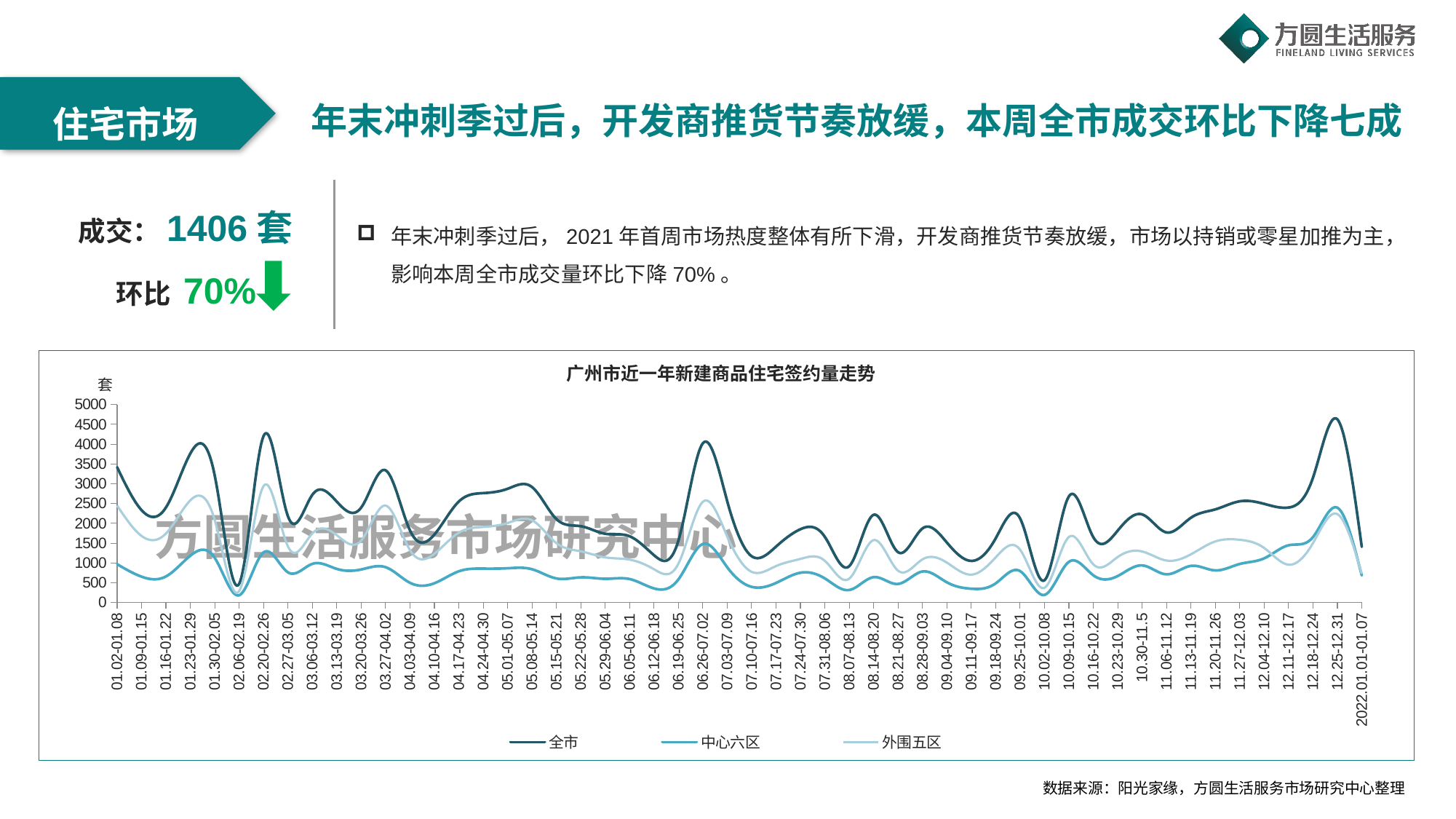

年末冲刺季过后，开发商推货节奏放缓，本周全市成交环比下降七成
住宅市场
成交：1406套
年末冲刺季过后，2021年首周市场热度整体有所下滑，开发商推货节奏放缓，市场以持销或零星加推为主，影响本周全市成交量环比下降70%。

环比 70%

### Chart: 广州市近一年新建商品住宅签约量走势

| Category | 全市 | 中心六区 | 外围五区 |
|---|---|---|---|
| 01.02-01.08 | 3417.0 | 967.0 | 2450.0 |
| 01.09-01.15 | 2334.0 | 652.0 | 1682.0 |
| 01.16-01.22 | 2399.0 | 657.0 | 1742.0 |
| 01.23-01.29 | 3763.0 | 1182.0 | 2581.0 |
| 01.30-02.05 | 3206.0 | 1126.0 | 2080.0 |
| 02.06-02.19 | 469.0 | 182.0 | 287.0 |
| 02.20-02.26 | 4205.0 | 1265.0 | 2940.0 |
| 02.27-03.05 | 2176.0 | 761.0 | 1415.0 |
| 03.06-03.12 | 2721.0 | 975.0 | 1746.0 |
| 03.13-03.19 | 2548.0 | 848.0 | 1700.0 |
| 03.20-03.26 | 2398.0 | 833.0 | 1564.0 |
| 03.27-04.02 | 3339.0 | 891.0 | 2448.0 |
| 04.03-04.09 | 1820.0 | 497.0 | 1323.0 |
| 04.10-04.16 | 1717.0 | 486.0 | 1231.0 |
| 04.17-04.23 | 2550.0 | 787.0 | 1763.0 |
| 04.24-04.30 | 2763.0 | 855.0 | 1908.0 |
| 05.01-05.07 | 2872.0 | 864.0 | 2008.0 |
| 05.08-05.14 | 2916.0 | 839.0 | 2077.0 |
| 05.15-05.21 | 2107.0 | 607.0 | 1500.0 |
| 05.22-05.28 | 1927.0 | 634.0 | 1293.0 |
| 05.29-06.04 | 1736.0 | 598.0 | 1138.0 |
| 06.05-06.11 | 1673.0 | 591.0 | 1082.0 |
| 06.12-06.18 | 1194.0 | 355.0 | 839.0 |
| 06.19-06.25 | 1566.0 | 584.0 | 982.0 |
| 06.26-07.02 | 4022.0 | 1478.0 | 2544.0 |
| 07.03-07.09 | 2557.0 | 889.0 | 1668.0 |
| 07.10-07.16 | 1169.0 | 395.0 | 774.0 |
| 07.17-07.23 | 1412.0 | 493.0 | 919.0 |
| 07.24-07.30 | 1851.0 | 751.0 | 1100.0 |
| 07.31-08.06 | 1659.0 | 607.0 | 1052.0 |
| 08.07-08.13 | 917.0 | 315.0 | 602.0 |
| 08.14-08.20 | 2215.0 | 639.0 | 1576.0 |
| 08.21-08.27 | 1271.0 | 468.0 | 803.0 |
| 08.28-09.03 | 1870.0 | 782.0 | 1088.0 |
| 09.04-09.10 | 1515.0 | 509.0 | 1006.0 |
| 09.11-09.17 | 1050.0 | 347.0 | 703.0 |
| 09.18-09.24 | 1620.0 | 482.0 | 1138.0 |
| 09.25-10.01 | 2125.0 | 792.0 | 1333.0 |
| 10.02-10.08 | 561.0 | 191.0 | 370.0 |
| 10.09-10.15 | 2681.0 | 1026.0 | 1655.0 |
| 10.16-10.22 | 1650.0 | 687.0 | 963.0 |
| 10.23-10.29 | 1816.0 | 668.0 | 1148.0 |
| 10.30-11.5 | 2225.0 | 936.0 | 1289.0 |
| 11.06-11.12 | 1770.0 | 711.0 | 1059.0 |
| 11.13-11.19 | 2141.0 | 924.0 | 1217.0 |
| 11.20-11.26 | 2352.0 | 810.0 | 1542.0 |
| 11.27-12.03 | 2556.0 | 972.0 | 1584.0 |
| 12.04-12.10 | 2492.0 | 1114.0 | 1378.0 |
| 12.11-12.17 | 2399.0 | 1445.0 | 954.0 |
| 12.18-12.24 | 3150.0 | 1651.0 | 1499.0 |
| 12.25-12.31 | 4627.0 | 2395.0 | 2232.0 |
| 2022.01.01-01.07 | 1406.0 | 682.0 | 724.0 |
方圆生活服务市场研究中心
数据来源：阳光家缘，方圆生活服务市场研究中心整理